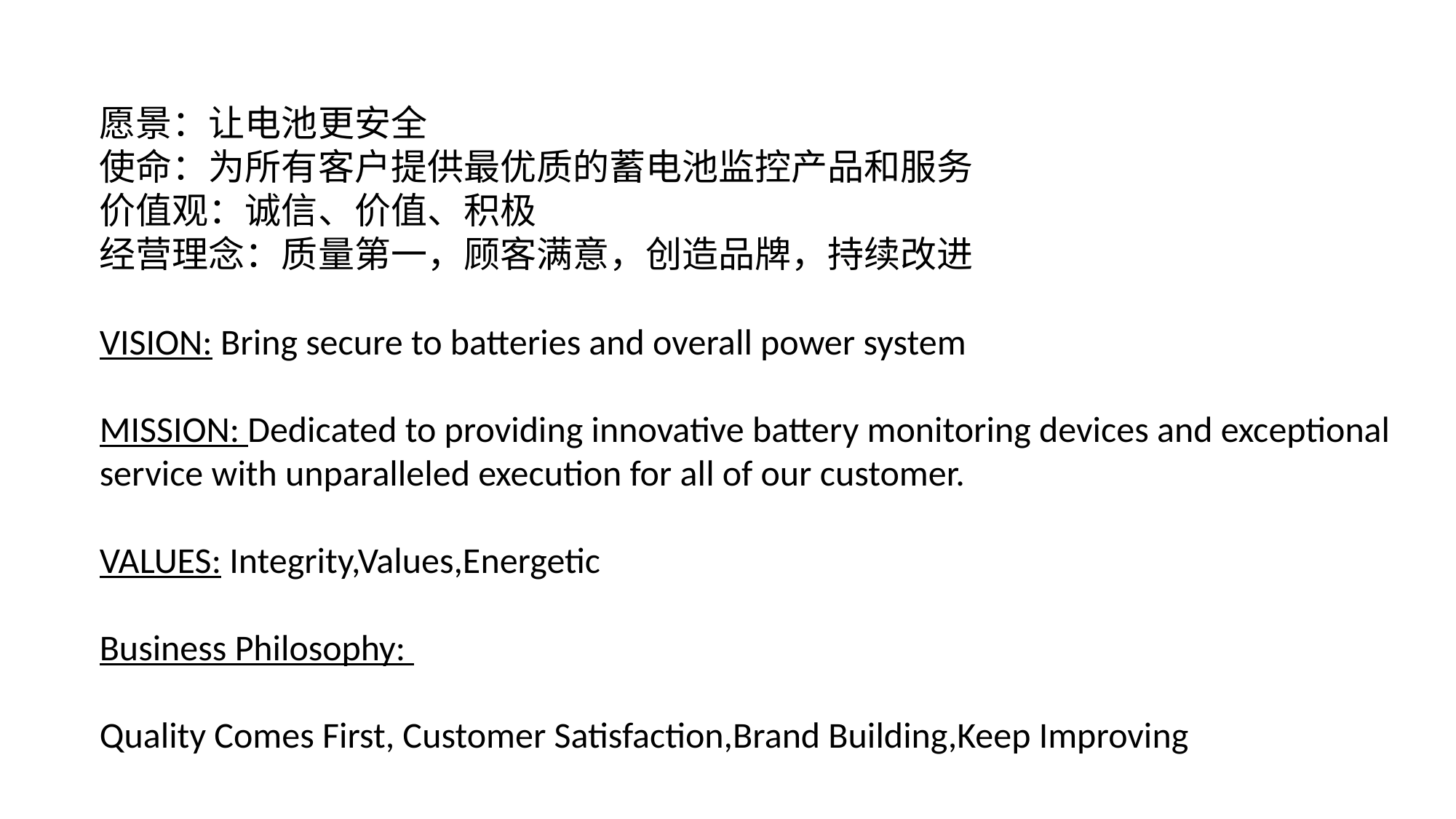

愿景：让电池更安全
使命：为所有客户提供最优质的蓄电池监控产品和服务
价值观：诚信、价值、积极
经营理念：质量第一，顾客满意，创造品牌，持续改进

VISION: Bring secure to batteries and overall power system

MISSION: Dedicated to providing innovative battery monitoring devices and exceptional service with unparalleled execution for all of our customer.

VALUES: Integrity,Values,Energetic

Business Philosophy:

Quality Comes First, Customer Satisfaction,Brand Building,Keep Improving